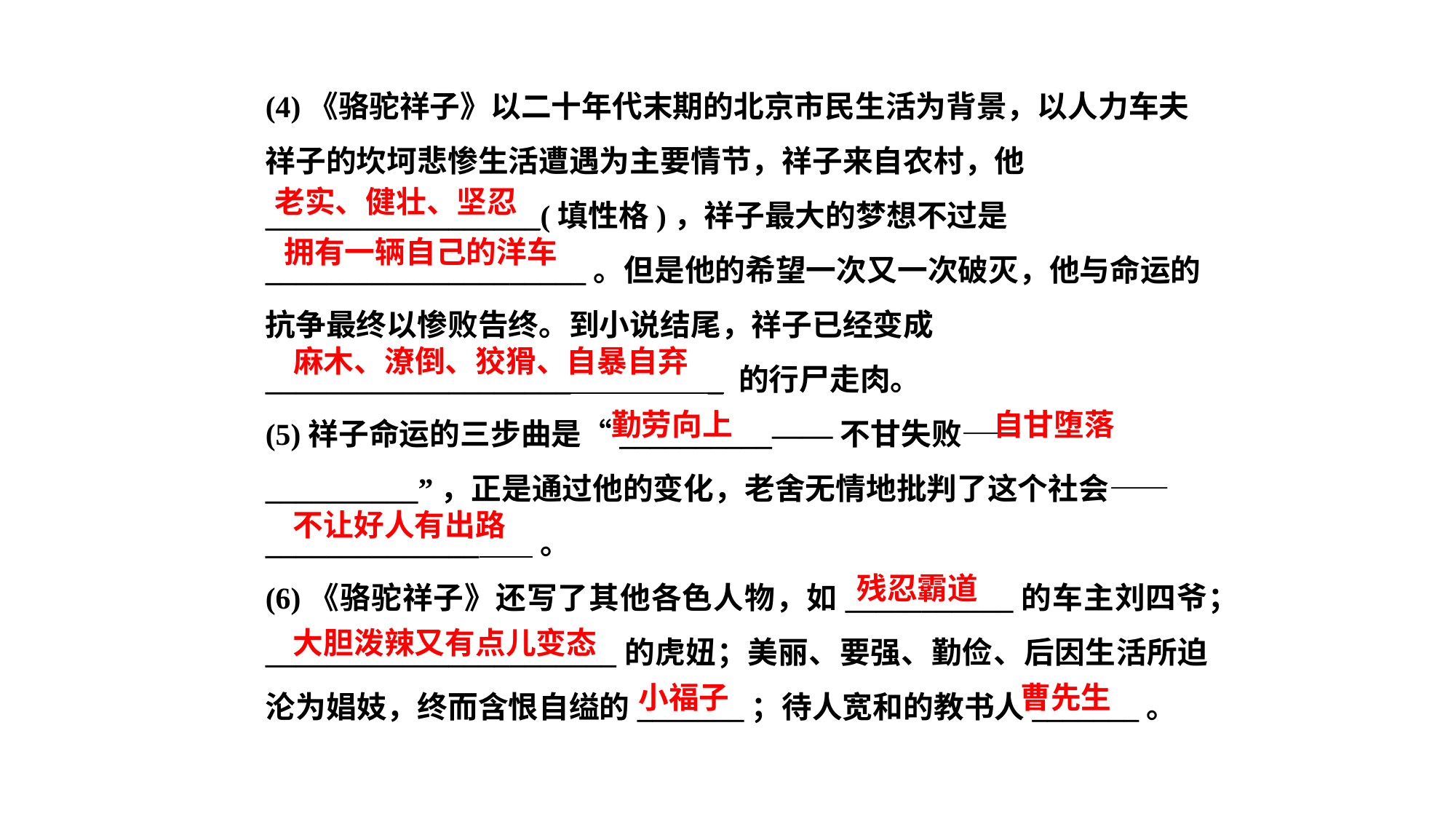

(4)《骆驼祥子》以二十年代末期的北京市民生活为背景，以人力车夫祥子的坎坷悲惨生活遭遇为主要情节，祥子来自农村，他 __________________(填性格)，祥子最大的梦想不过是_____________________。但是他的希望一次又一次破灭，他与命运的抗争最终以惨败告终。到小说结尾，祥子已经变成____________________                  _ 的行尸走肉。
(5)祥子命运的三步曲是“__________——不甘失败——__________”，正是通过他的变化，老舍无情地批判了这个社会——______________       。
(6)《骆驼祥子》还写了其他各色人物，如___________的车主刘四爷；_______________________的虎妞；美丽、要强、勤俭、后因生活所迫沦为娼妓，终而含恨自缢的_______；待人宽和的教书人_______。
老实、健壮、坚忍
拥有一辆自己的洋车
麻木、潦倒、狡猾、自暴自弃
勤劳向上
自甘堕落
不让好人有出路
残忍霸道
大胆泼辣又有点儿变态
小福子
曹先生